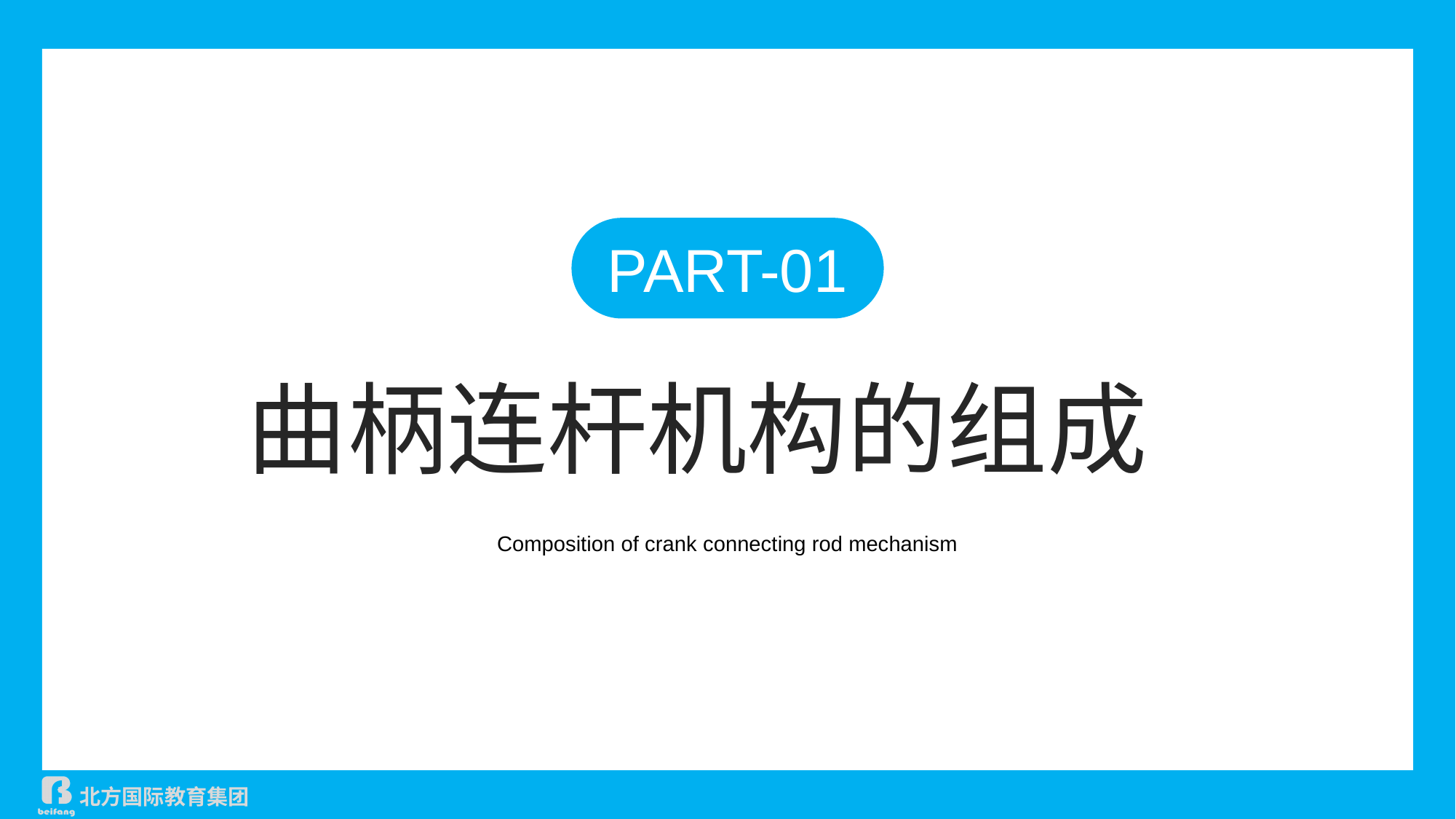

PART-01
曲柄连杆机构的组成
Composition of crank connecting rod mechanism